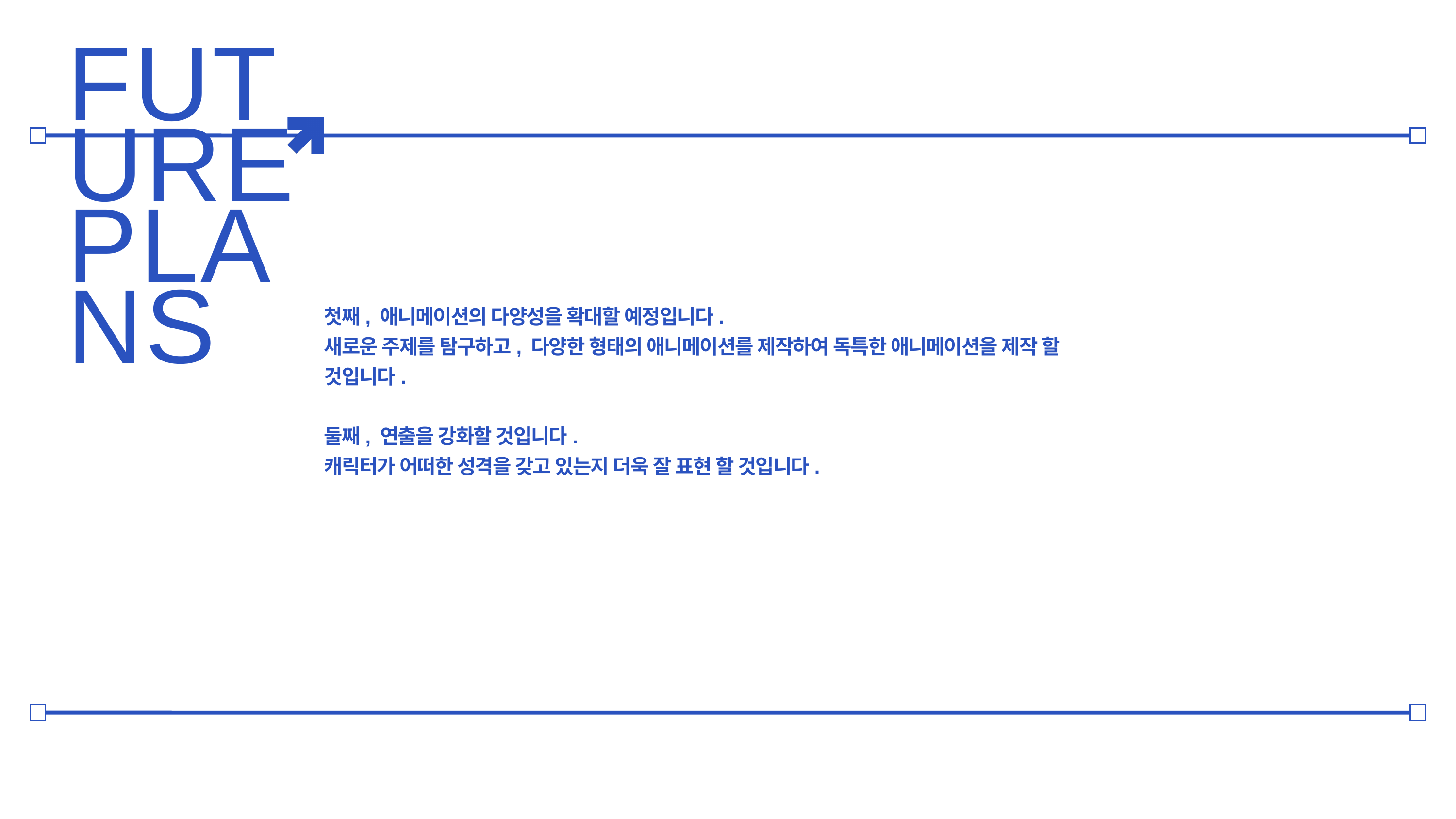

FUTURE PLANS

첫째, 애니메이션의 다양성을 확대할 예정입니다.
새로운 주제를 탐구하고, 다양한 형태의 애니메이션를 제작하여 독특한 애니메이션을 제작 할 것입니다.

둘째, 연출을 강화할 것입니다.
캐릭터가 어떠한 성격을 갖고 있는지 더욱 잘 표현 할 것입니다.